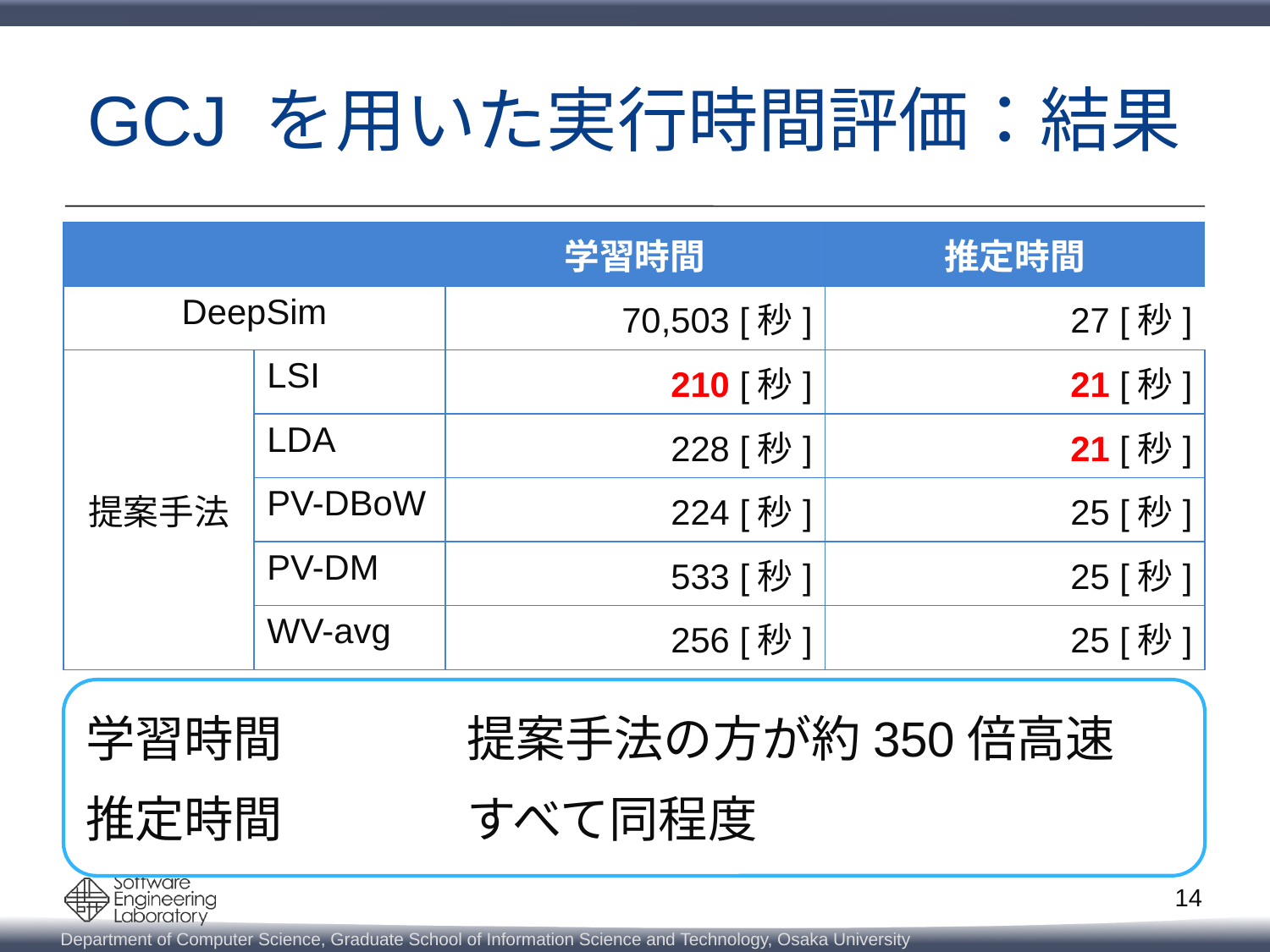

# GCJ を用いた実行時間評価：結果
|  |  | 学習時間 | 推定時間 |
| --- | --- | --- | --- |
| DeepSim |  | 70,503 [秒] | 27 [秒] |
| 提案手法 | LSI | 210 [秒] | 21 [秒] |
|  | LDA | 228 [秒] | 21 [秒] |
|  | PV-DBoW | 224 [秒] | 25 [秒] |
|  | PV-DM | 533 [秒] | 25 [秒] |
|  | WV-avg | 256 [秒] | 25 [秒] |
学習時間		提案手法の方が約350倍高速
推定時間		すべて同程度
14